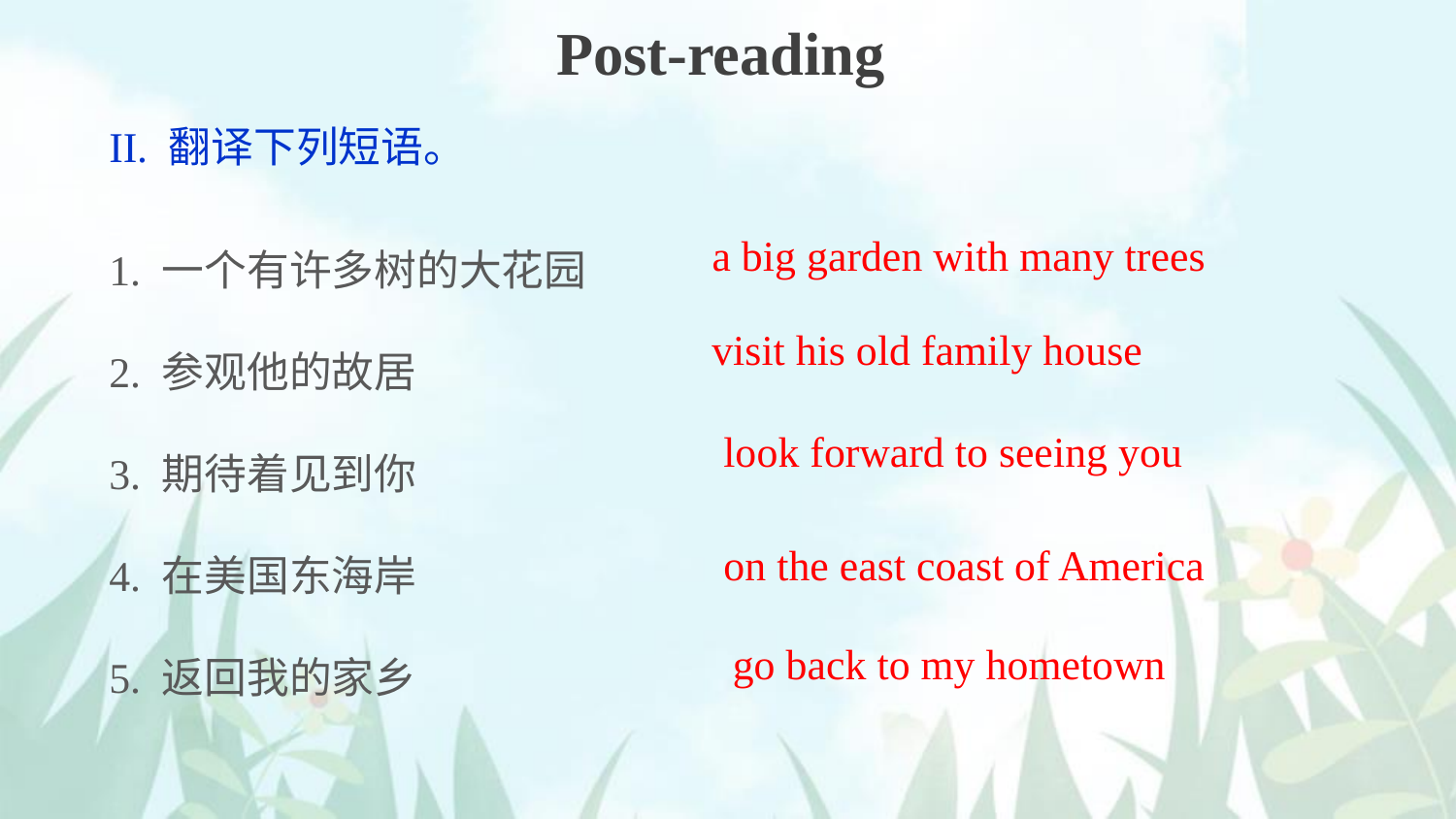

Post-reading
II. 翻译下列短语。
1. 一个有许多树的大花园
2. 参观他的故居
3. 期待着见到你
4. 在美国东海岸
5. 返回我的家乡
a big garden with many trees
visit his old family house
look forward to seeing you
on the east coast of America
go back to my hometown